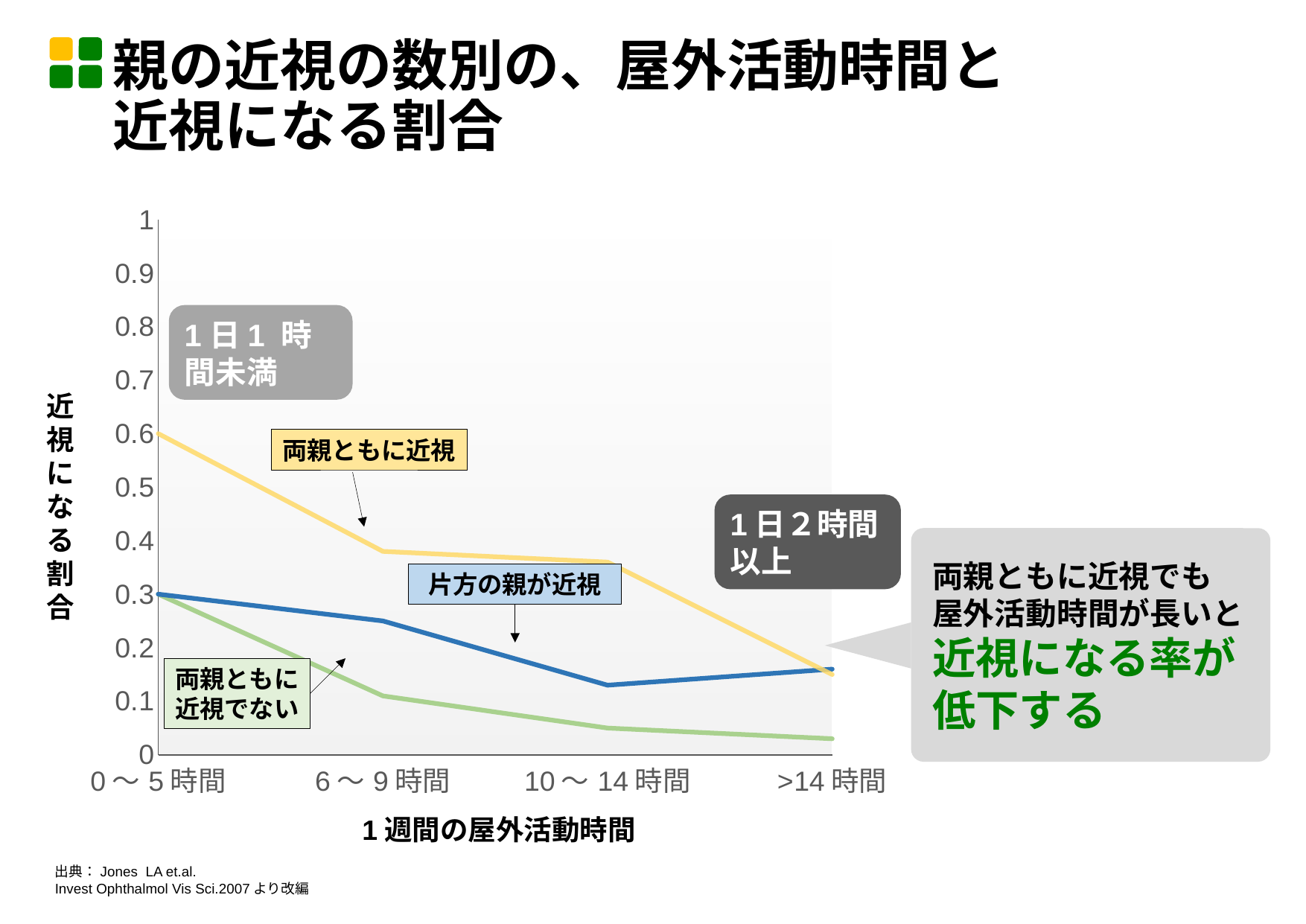

親の近視の数別の、屋外活動時間と
近視になる割合

### Chart

| Category | 両親が近視ではない | 片親が近視 | 両親が近視 |
|---|---|---|---|
| 0〜5時間 | 0.3 | 0.3 | 0.6 |
| 6〜9時間 | 0.11 | 0.25 | 0.38 |
| 10〜14時間 | 0.05 | 0.13 | 0.36 |
| >14時間 | 0.03 | 0.16 | 0.15 |
1日1 時間未満
近視になる割合
両親ともに近視
1日２時間以上

両親ともに近視でも
屋外活動時間が長いと
近視になる率が
低下する
片方の親が近視

両親ともに
近視でない
1週間の屋外活動時間

出典：Jones  LA et.al.
Invest Ophthalmol Vis Sci.2007より改編